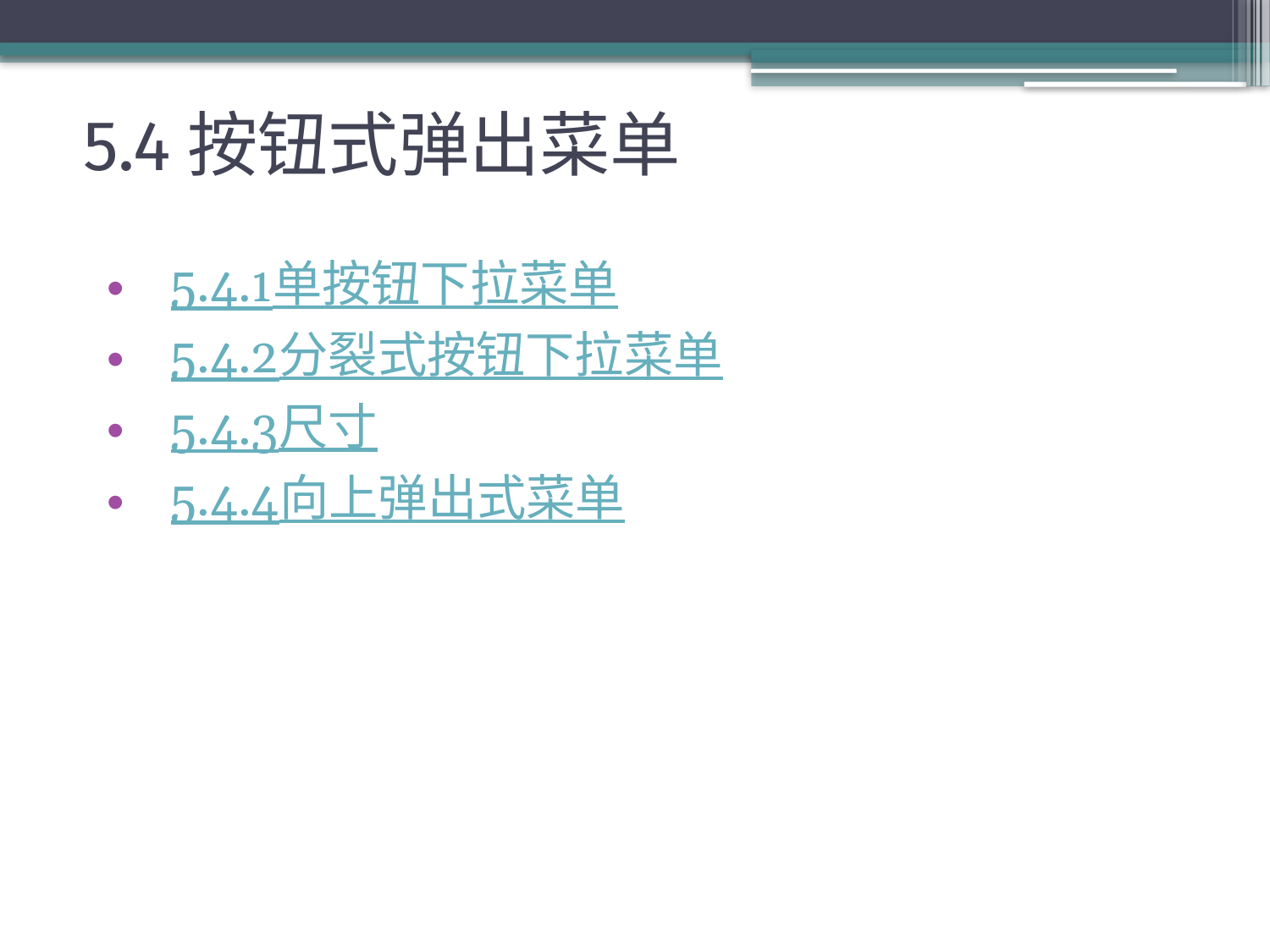

# 5.4按钮式弹出菜单
5.4.1单按钮下拉菜单
5.4.2分裂式按钮下拉菜单
5.4.3尺寸
5.4.4向上弹出式菜单